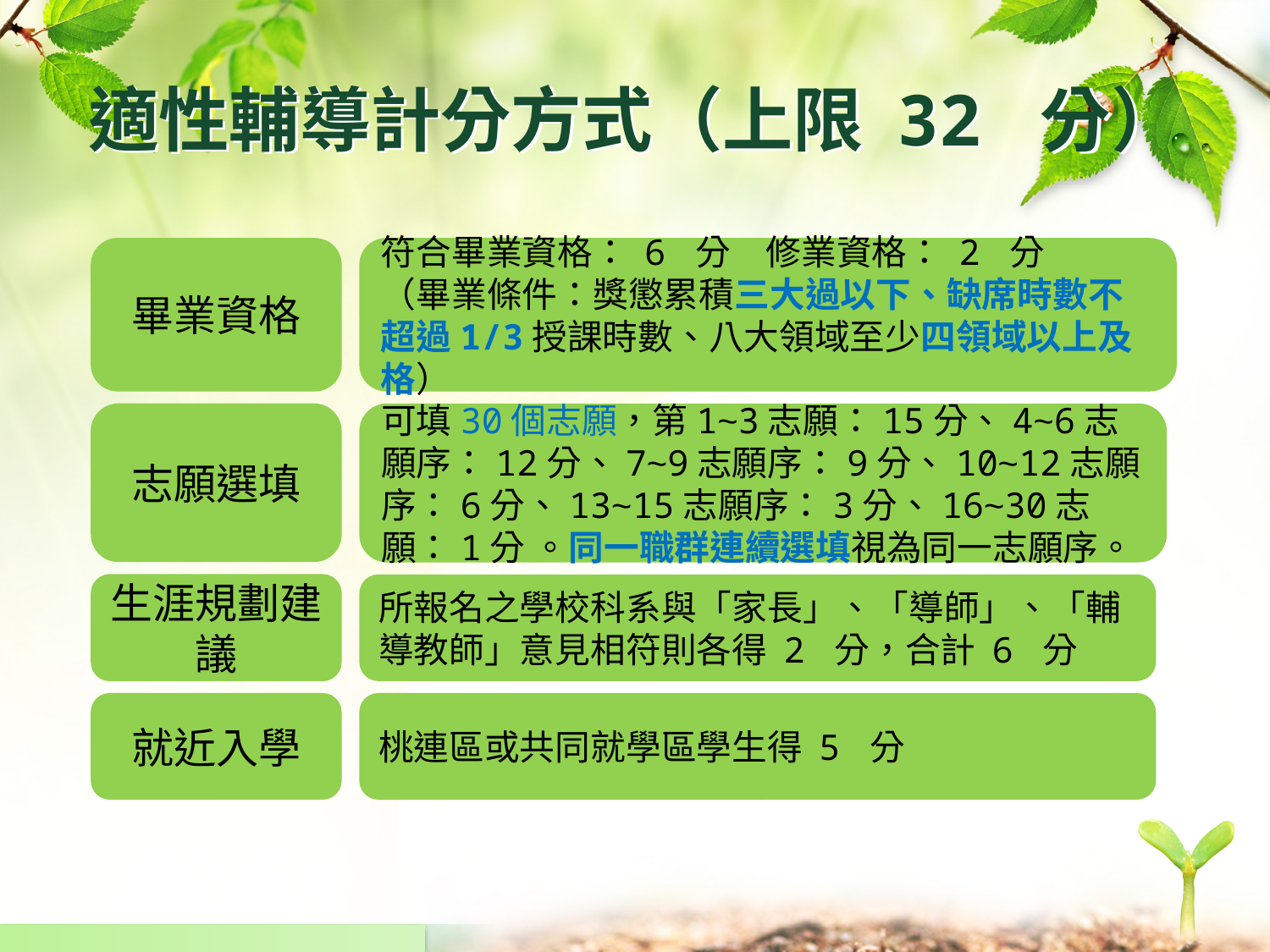

# 適性輔導計分方式（上限 32 分）
畢業資格
符合畢業資格： 6 分　修業資格： 2 分
（畢業條件：獎懲累積三大過以下、缺席時數不超過1/3授課時數、八大領域至少四領域以上及格）
志願選填
可填30個志願，第1~3志願：15分、4~6志願序：12分、7~9志願序：9分、10~12志願序：6分、13~15志願序：3分、16~30志願：1分 。同一職群連續選填視為同一志願序。
生涯規劃建議
所報名之學校科系與「家長」、「導師」、「輔導教師」意見相符則各得 2 分，合計 6 分
就近入學
桃連區或共同就學區學生得 5 分